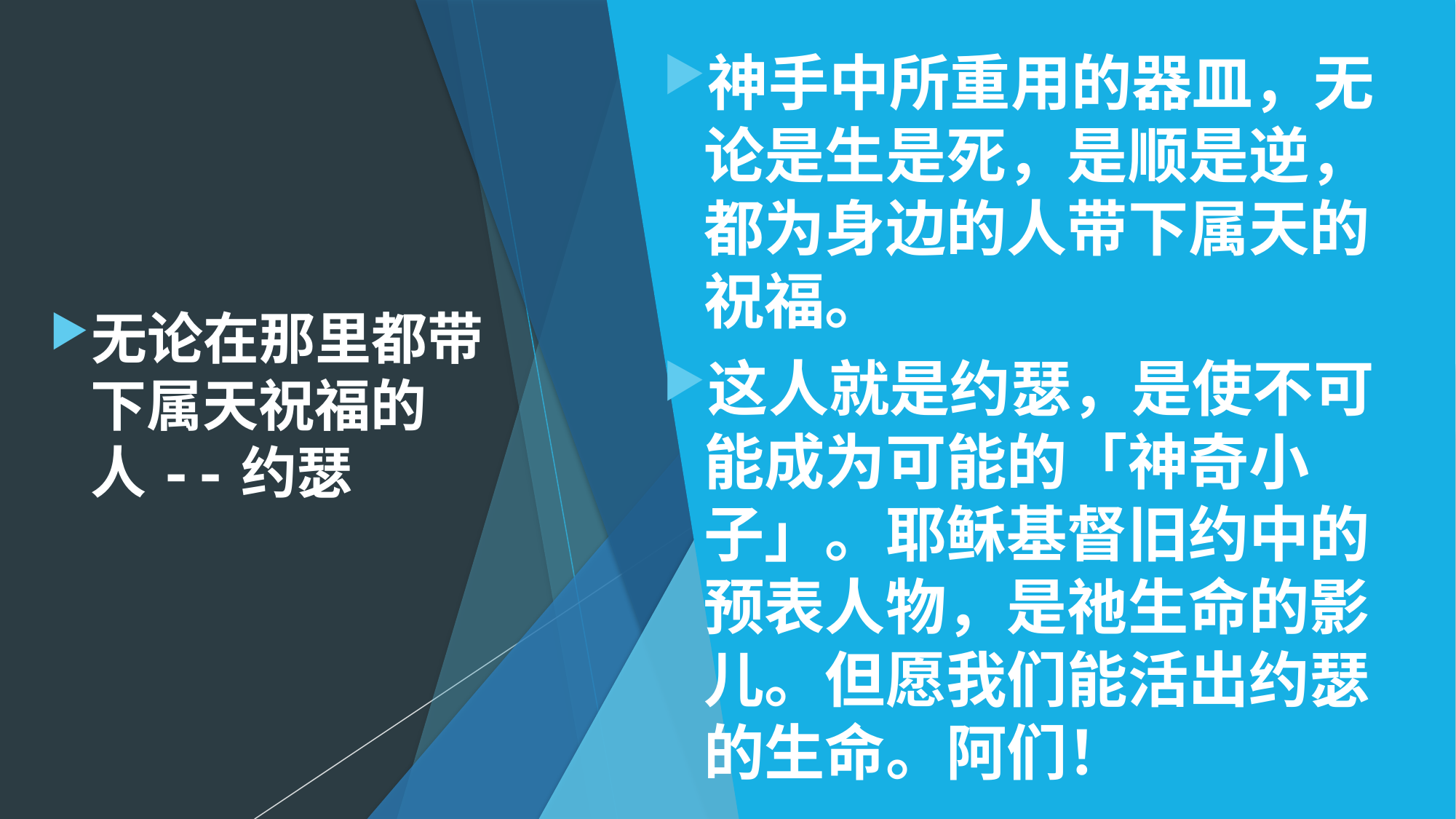

神手中所重用的器皿，无论是生是死，是顺是逆，都为身边的人带下属天的祝福。
这人就是约瑟，是使不可能成为可能的「神奇小子」。耶稣基督旧约中的预表人物，是祂生命的影儿。但愿我们能活出约瑟的生命。阿们！
# 无论在那里都带下属天祝福的人--约瑟